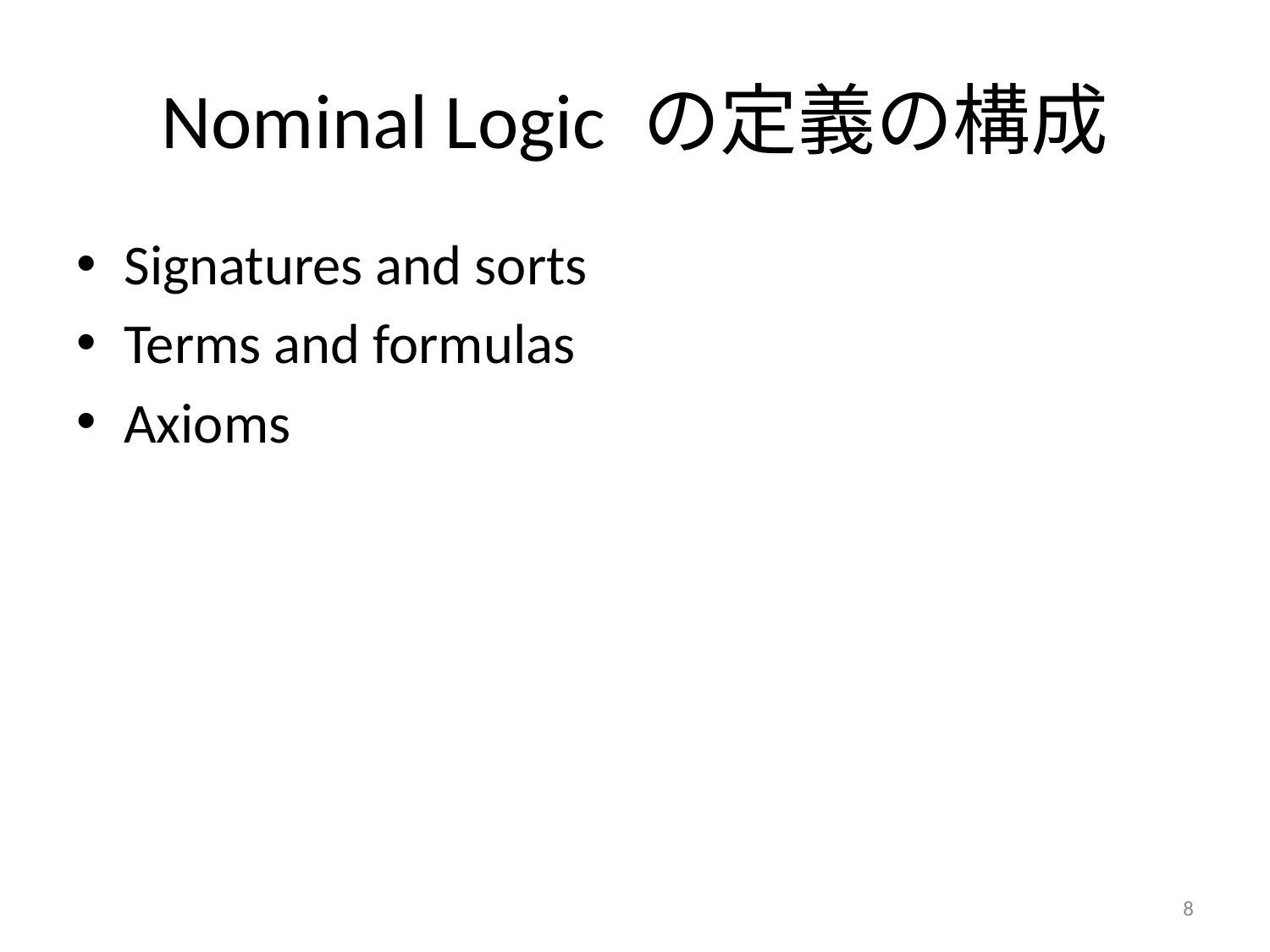

# Nominal Logic の定義の構成
Signatures and sorts
Terms and formulas
Axioms
8